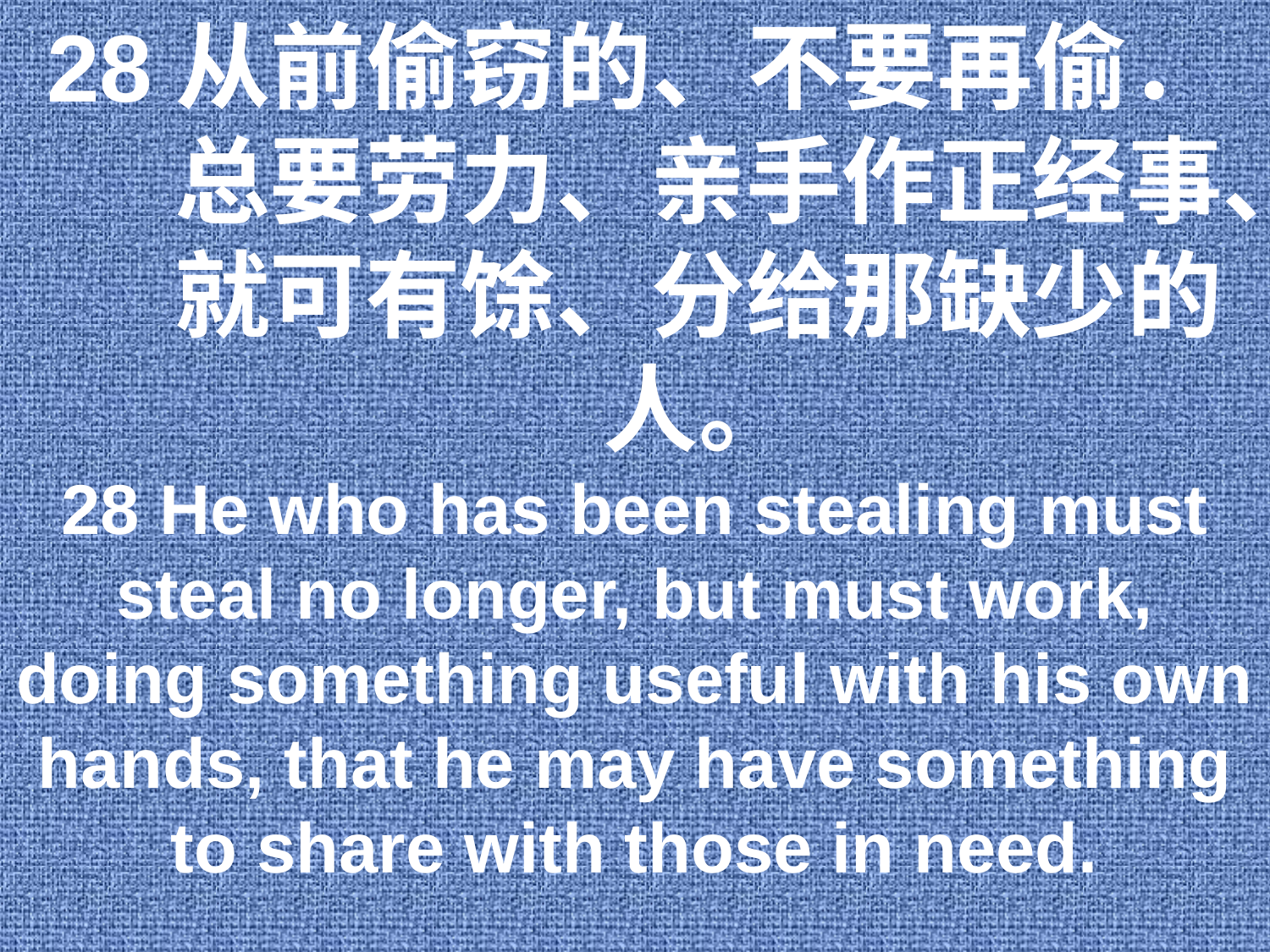

28从前偷窃的、不要再偷．总要劳力、亲手作正经事、就可有馀、分给那缺少的人。
28 He who has been stealing must steal no longer, but must work, doing something useful with his own hands, that he may have something to share with those in need.